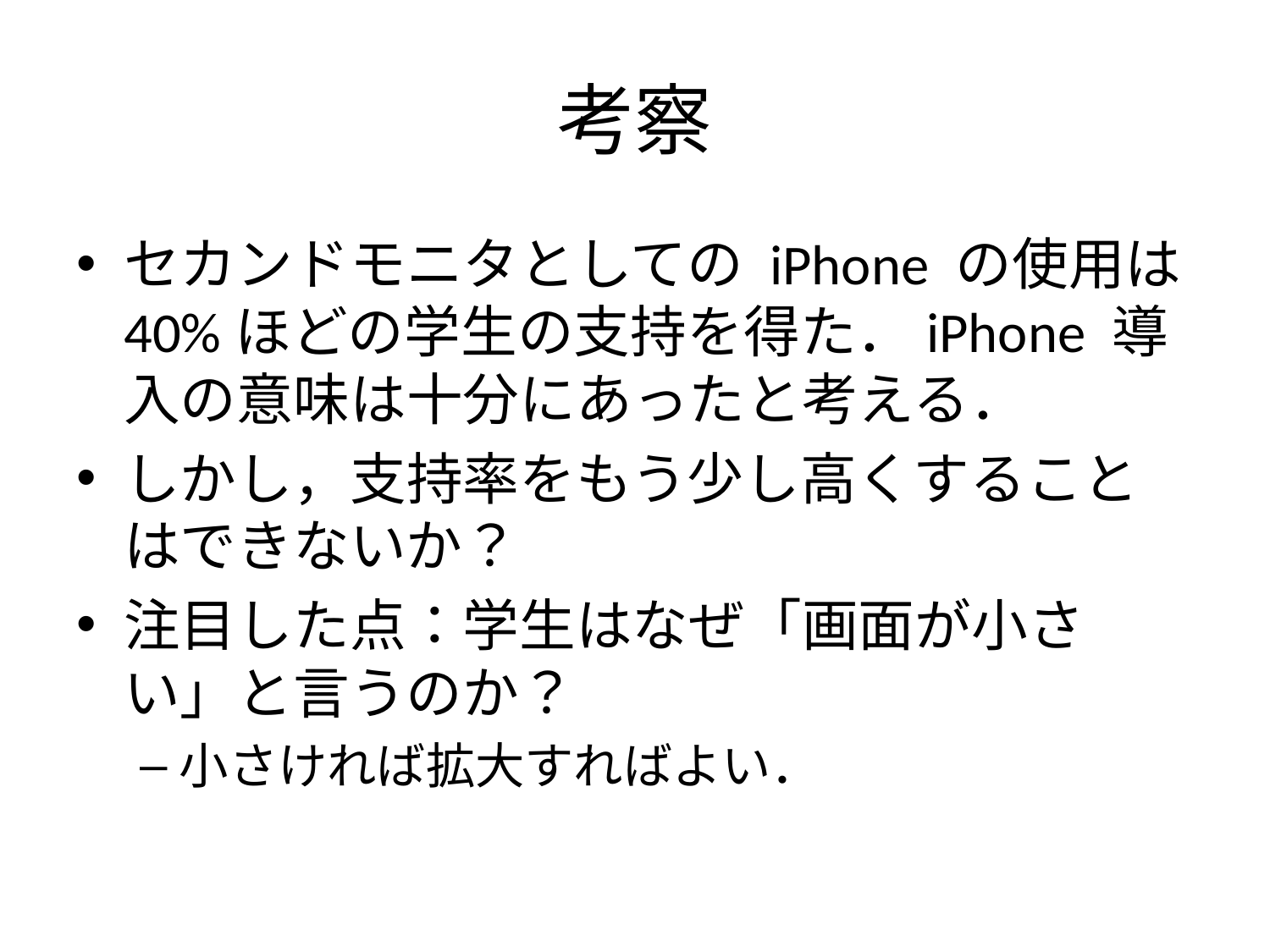

# 考察
セカンドモニタとしての iPhone の使用は40%ほどの学生の支持を得た．iPhone 導入の意味は十分にあったと考える．
しかし，支持率をもう少し高くすることはできないか？
注目した点：学生はなぜ「画面が小さい」と言うのか？
小さければ拡大すればよい．